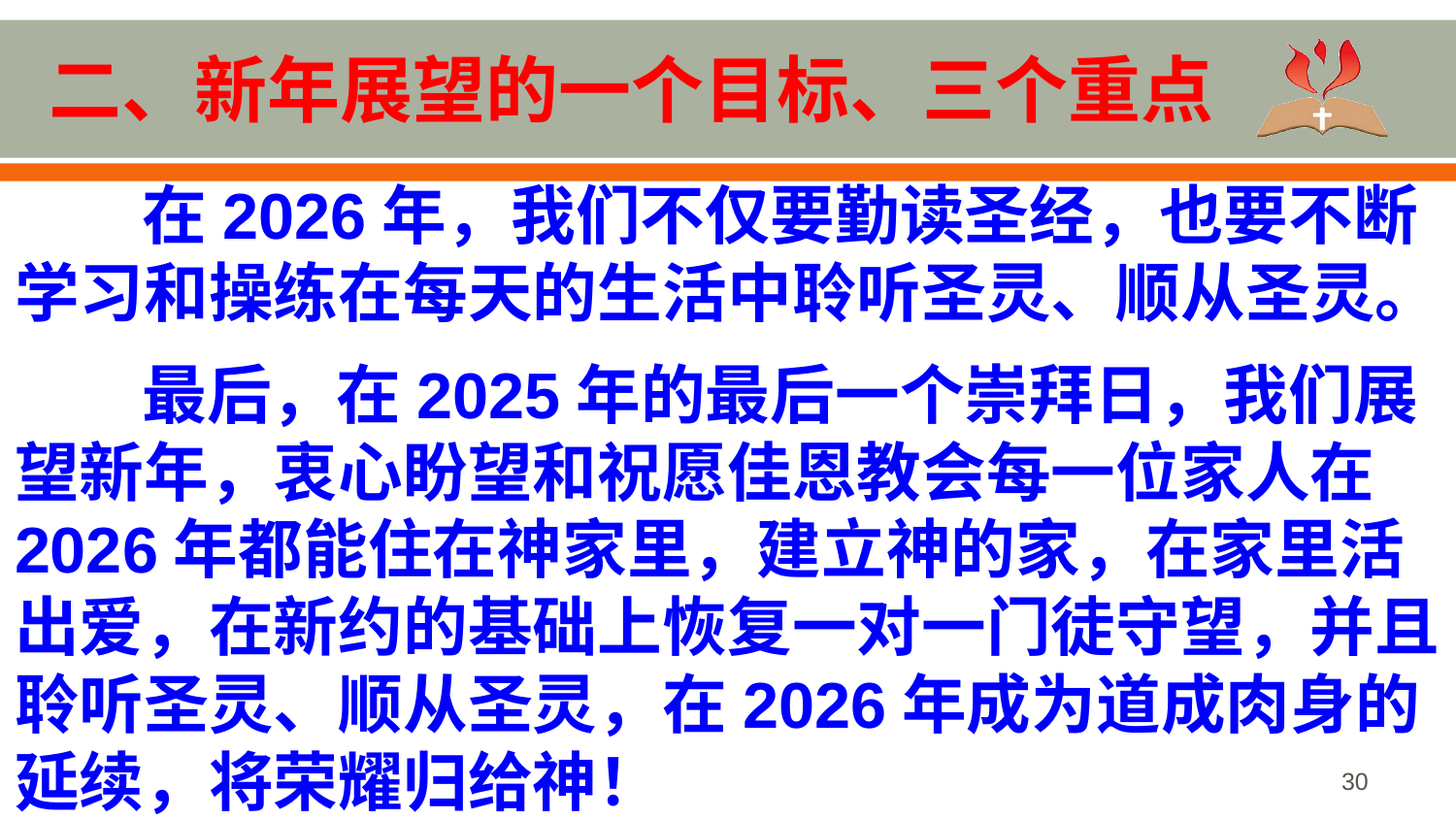

# 二、新年展望的一个目标、三个重点
在2026年，我们不仅要勤读圣经，也要不断学习和操练在每天的生活中聆听圣灵、顺从圣灵。
最后，在2025年的最后一个崇拜日，我们展望新年，衷心盼望和祝愿佳恩教会每一位家人在2026年都能住在神家里，建立神的家，在家里活出爱，在新约的基础上恢复一对一门徒守望，并且聆听圣灵、顺从圣灵，在2026年成为道成肉身的延续，将荣耀归给神！

30